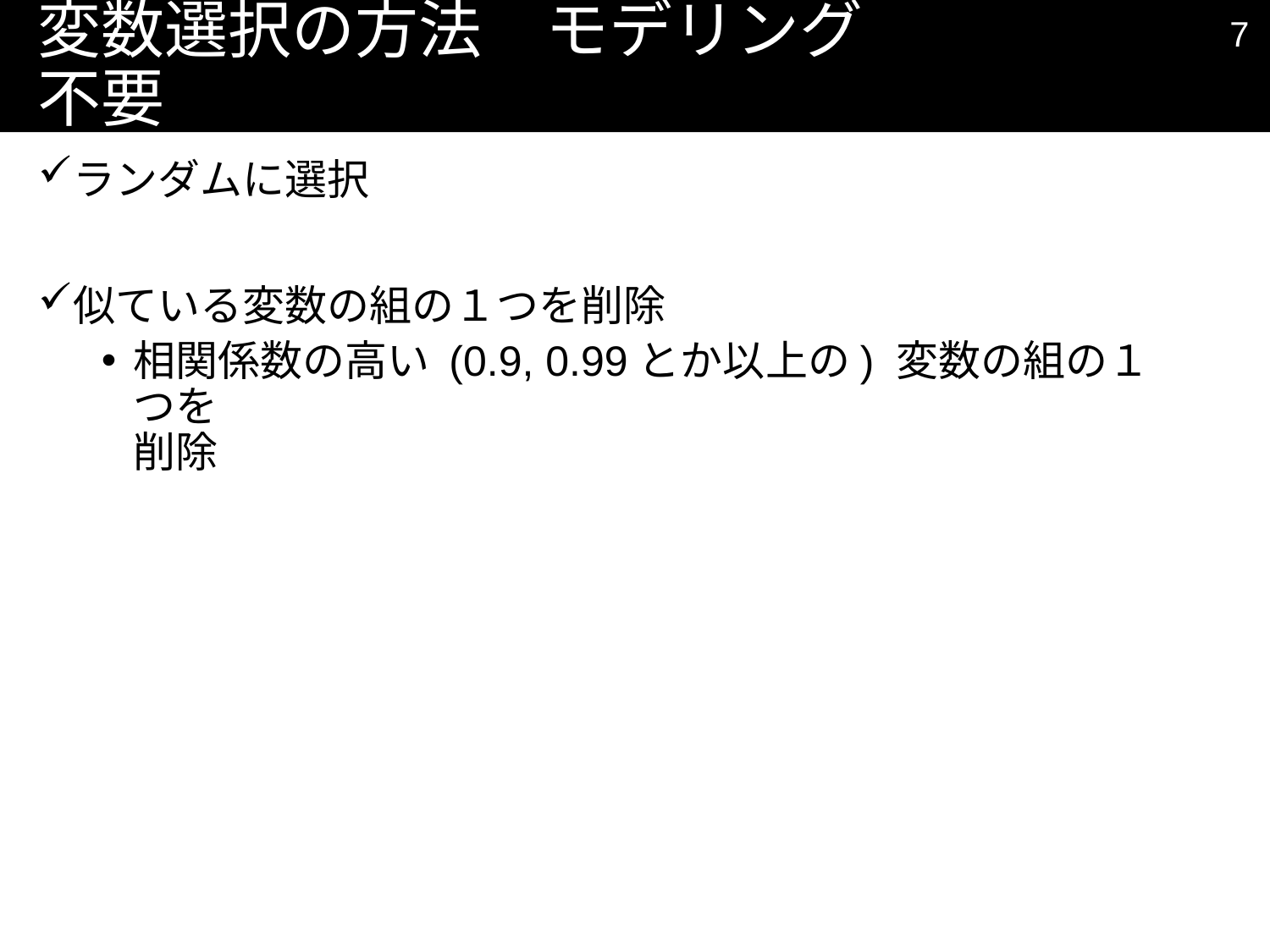

7
# 変数選択の方法　モデリング不要
ランダムに選択

似ている変数の組の１つを削除
相関係数の高い (0.9, 0.99とか以上の) 変数の組の１つを
削除